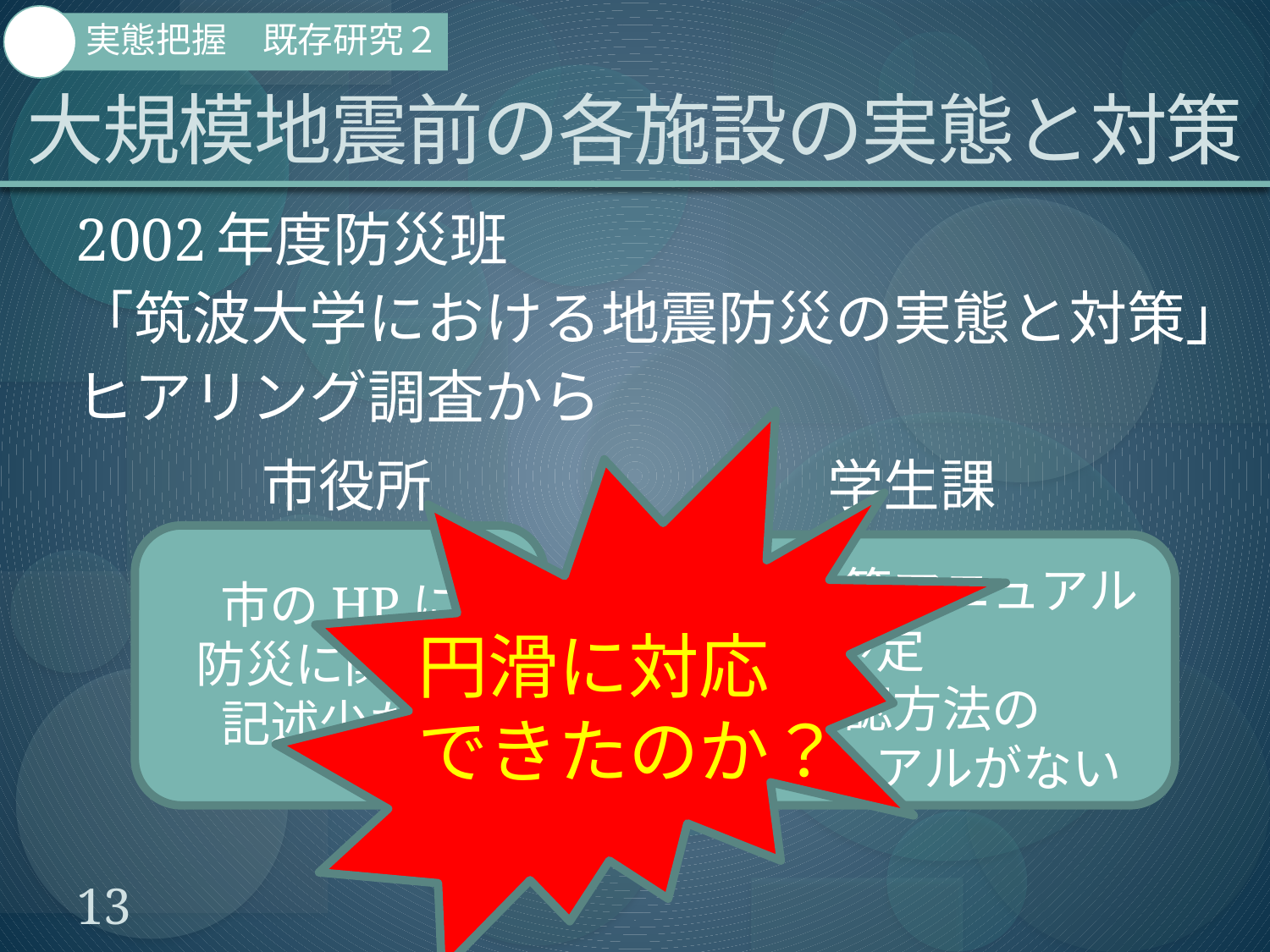

実態把握　既存研究２
# 大規模地震前の各施設の実態と対策
2002年度防災班
「筑波大学における地震防災の実態と対策」
ヒアリング調査から

学生課
市役所

・安全対策マニュアル
　作成予定
・安否確認方法の
　マニュアルがない
　市のHPに
　防災に関する
　記述少ない
円滑に対応
できたのか？
13